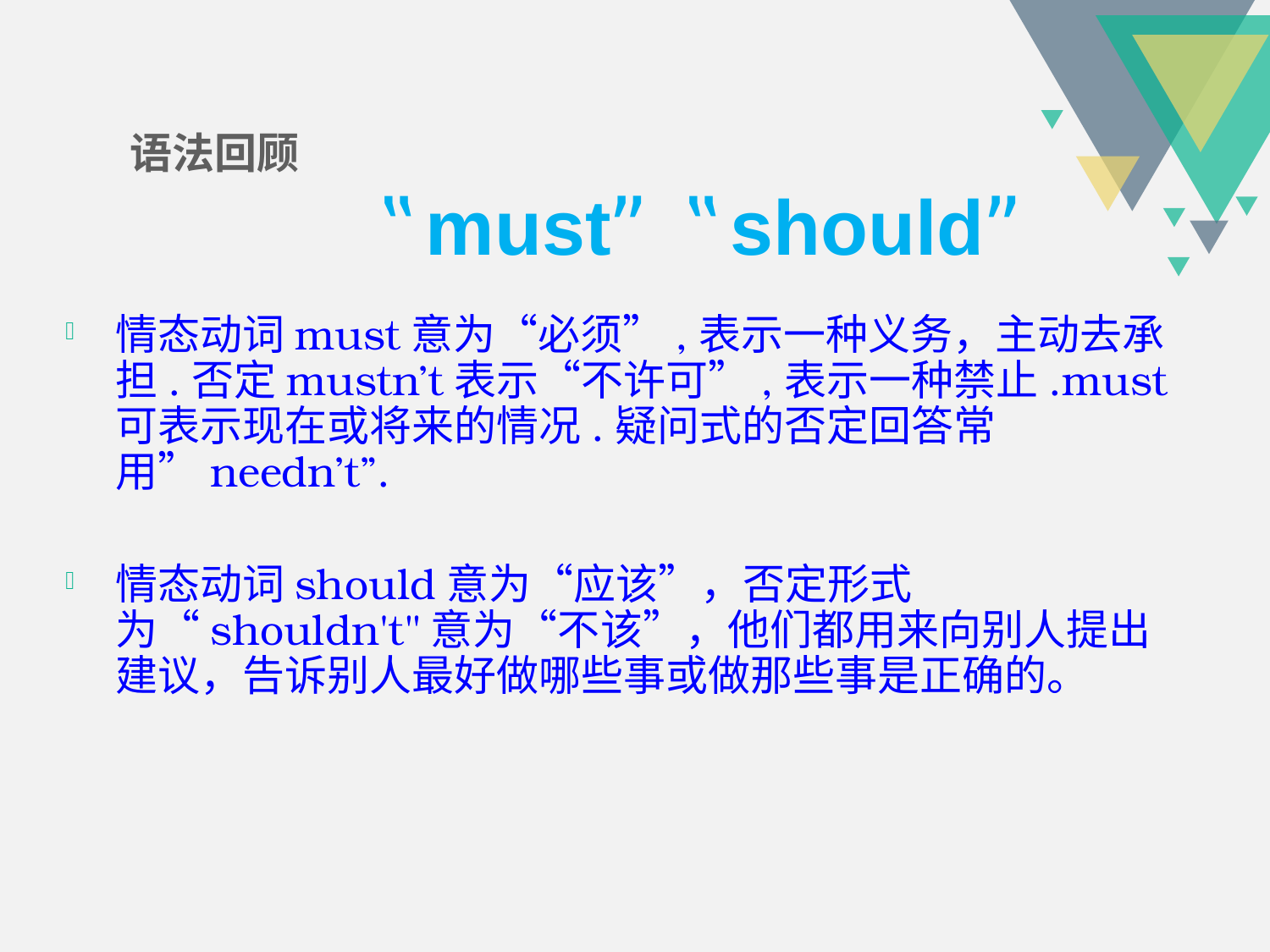

语法回顾
# “must”  “should”
情态动词must意为“必须”,表示一种义务，主动去承担.否定mustn’t表示“不许可”,表示一种禁止.must可表示现在或将来的情况.疑问式的否定回答常用”needn’t”.

情态动词should意为“应该”，否定形式为“shouldn't"意为“不该”，他们都用来向别人提出建议，告诉别人最好做哪些事或做那些事是正确的。